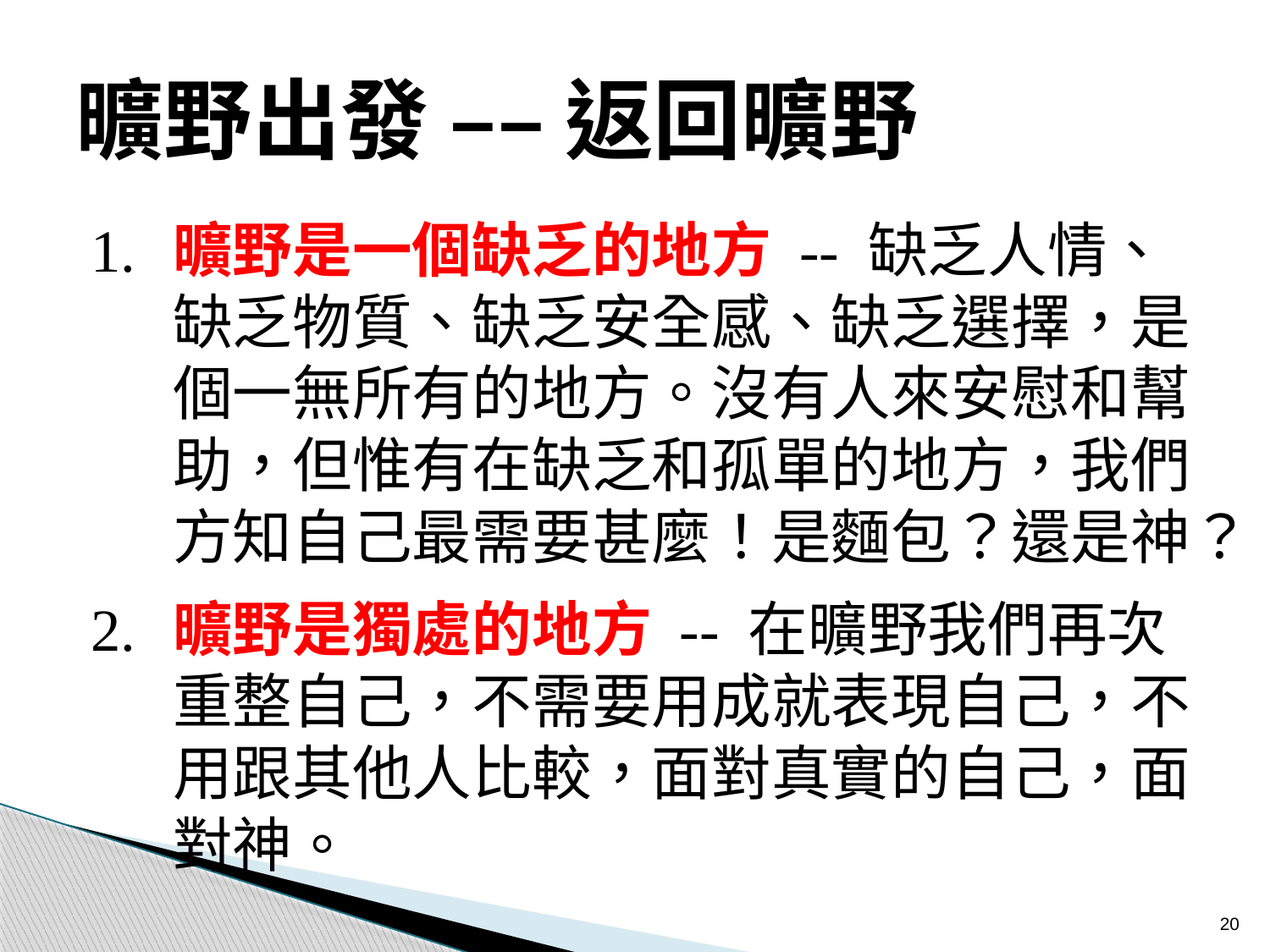

# 曠野出發 –– 返回曠野
1.	曠野是一個缺乏的地方 -- 缺乏人情、缺乏物質、缺乏安全感、缺乏選擇，是個一無所有的地方。沒有人來安慰和幫助，但惟有在缺乏和孤單的地方，我們方知自己最需要甚麼！是麵包？還是神？
2.	曠野是獨處的地方 -- 在曠野我們再次重整自己，不需要用成就表現自己，不用跟其他人比較，面對真實的自己，面對神。
20